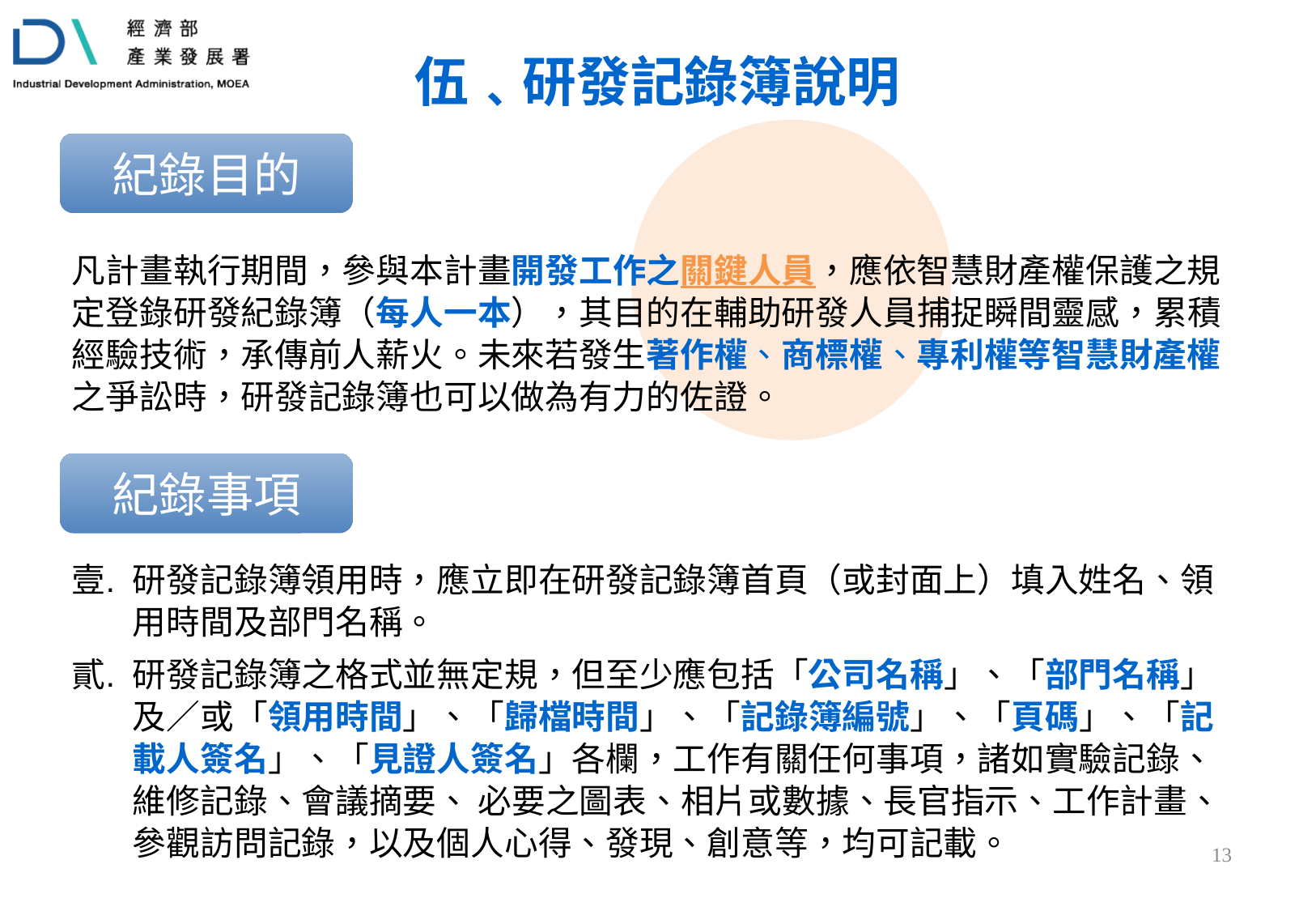

伍﹑研發記錄簿說明

紀錄目的
凡計畫執行期間，參與本計畫開發工作之關鍵人員，應依智慧財產權保護之規定登錄研發紀錄簿（每人一本），其目的在輔助研發人員捕捉瞬間靈感，累積經驗技術，承傳前人薪火。未來若發生著作權、商標權、專利權等智慧財產權之爭訟時，研發記錄簿也可以做為有力的佐證。
紀錄事項
研發記錄簿領用時，應立即在研發記錄簿首頁（或封面上）填入姓名、領用時間及部門名稱。
研發記錄簿之格式並無定規，但至少應包括「公司名稱」、「部門名稱」及／或「領用時間」、「歸檔時間」、「記錄簿編號」、「頁碼」、「記載人簽名」、「見證人簽名」各欄，工作有關任何事項，諸如實驗記錄、維修記錄、會議摘要、 必要之圖表、相片或數據、長官指示、工作計畫、參觀訪問記錄，以及個人心得、發現、創意等，均可記載。
13